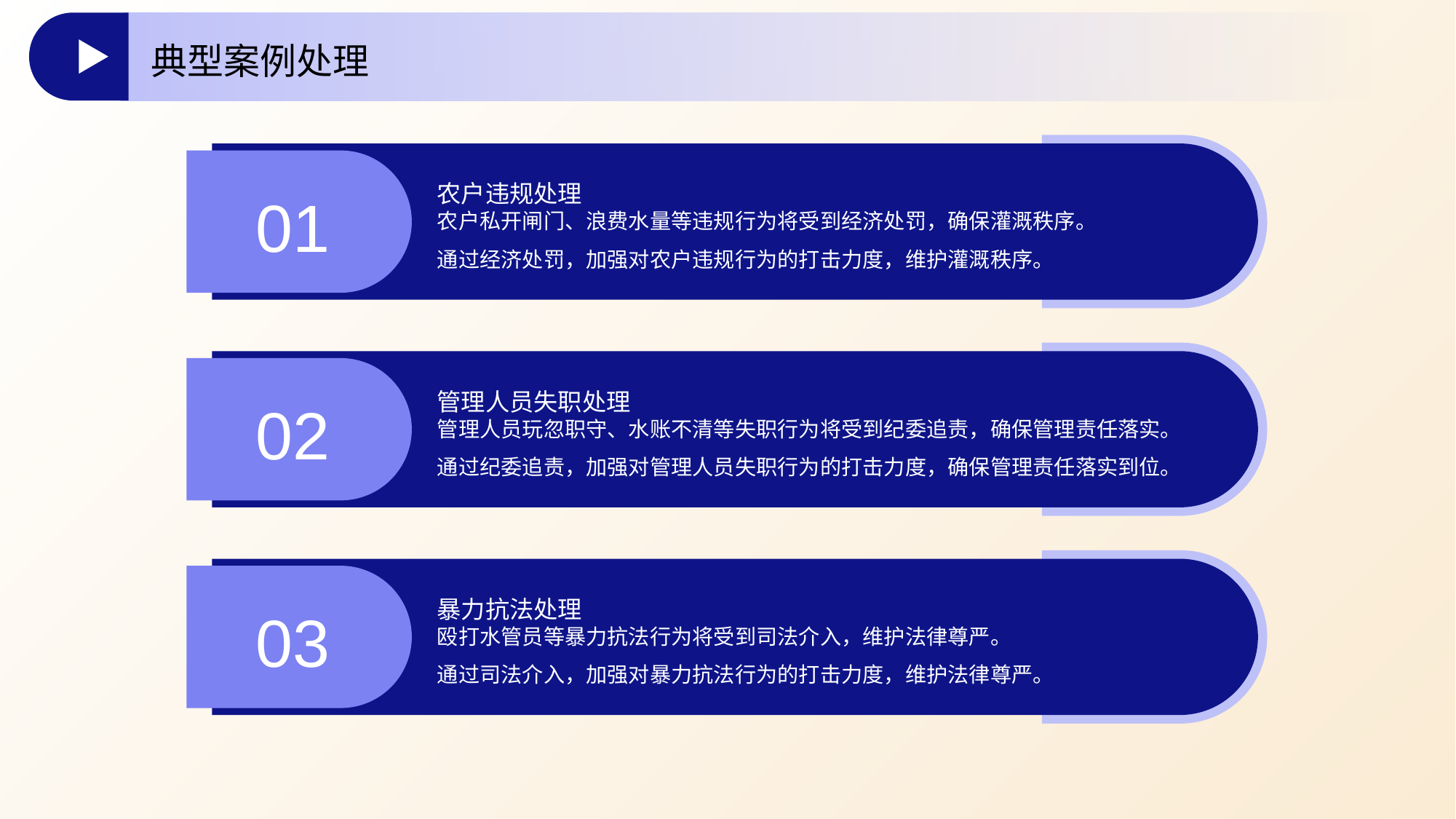

典型案例处理

农户违规处理
01
农户私开闸门、浪费水量等违规行为将受到经济处罚，确保灌溉秩序。
通过经济处罚，加强对农户违规行为的打击力度，维护灌溉秩序。

管理人员失职处理
02
管理人员玩忽职守、水账不清等失职行为将受到纪委追责，确保管理责任落实。
通过纪委追责，加强对管理人员失职行为的打击力度，确保管理责任落实到位。

暴力抗法处理
03
殴打水管员等暴力抗法行为将受到司法介入，维护法律尊严。
通过司法介入，加强对暴力抗法行为的打击力度，维护法律尊严。